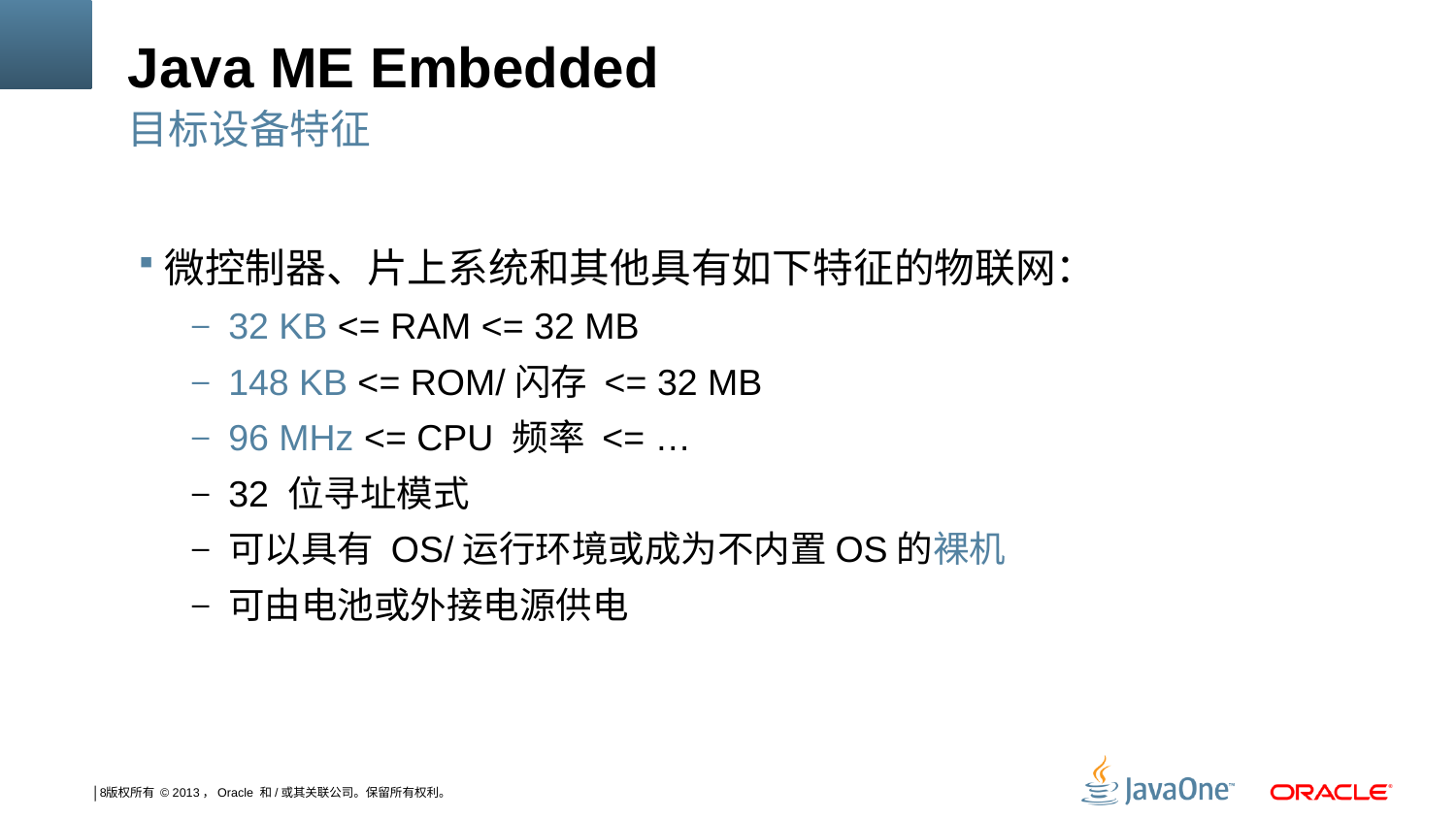

# Java ME Embedded
目标设备特征
微控制器、片上系统和其他具有如下特征的物联网：
32 KB <= RAM <= 32 MB
148 KB <= ROM/闪存 <= 32 MB
96 MHz <= CPU 频率 <= …
32 位寻址模式
可以具有 OS/运行环境或成为不内置OS的裸机
可由电池或外接电源供电